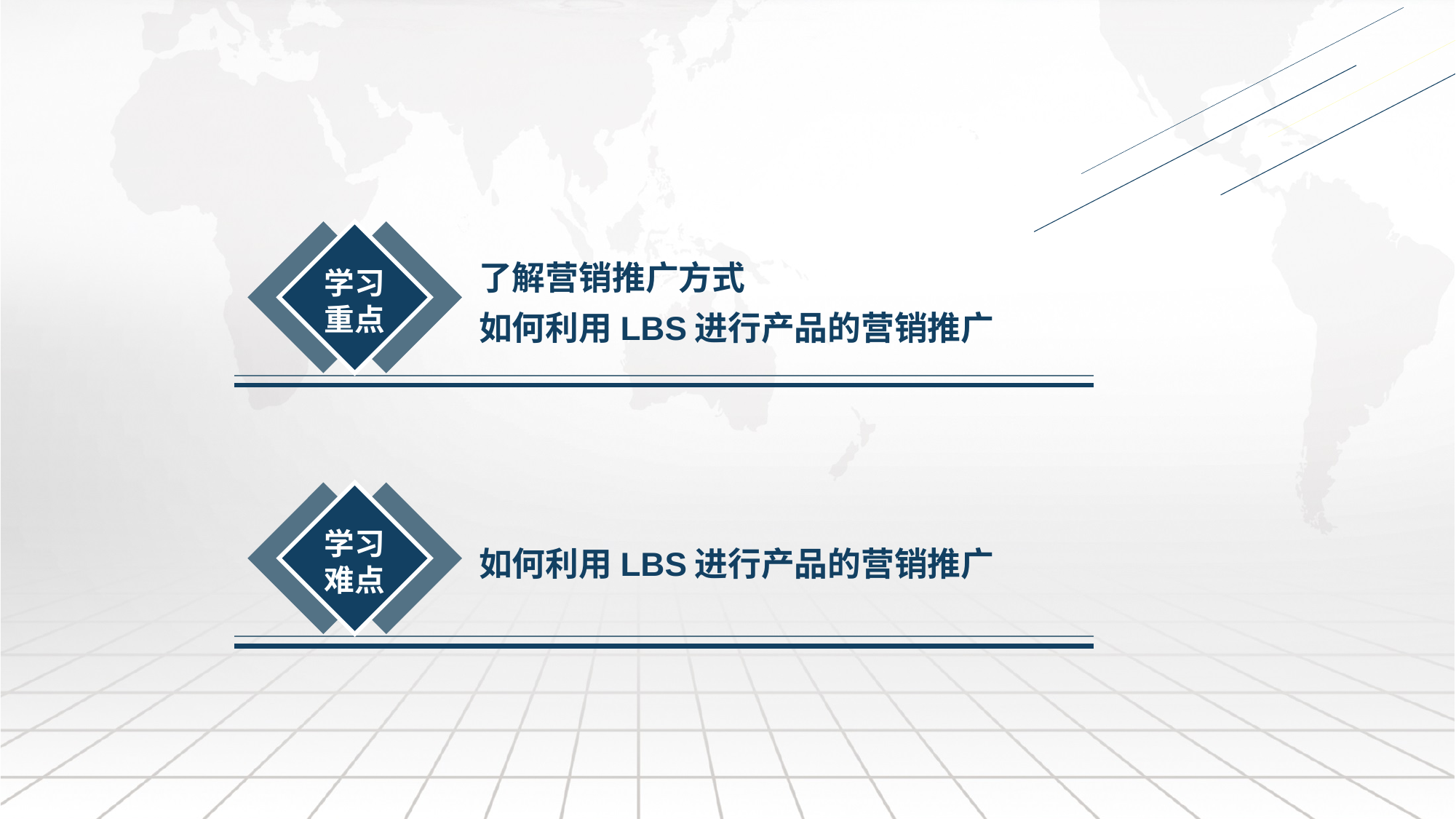

了解营销推广方式
如何利用LBS进行产品的营销推广

学习
重点

学习
难点

如何利用LBS进行产品的营销推广